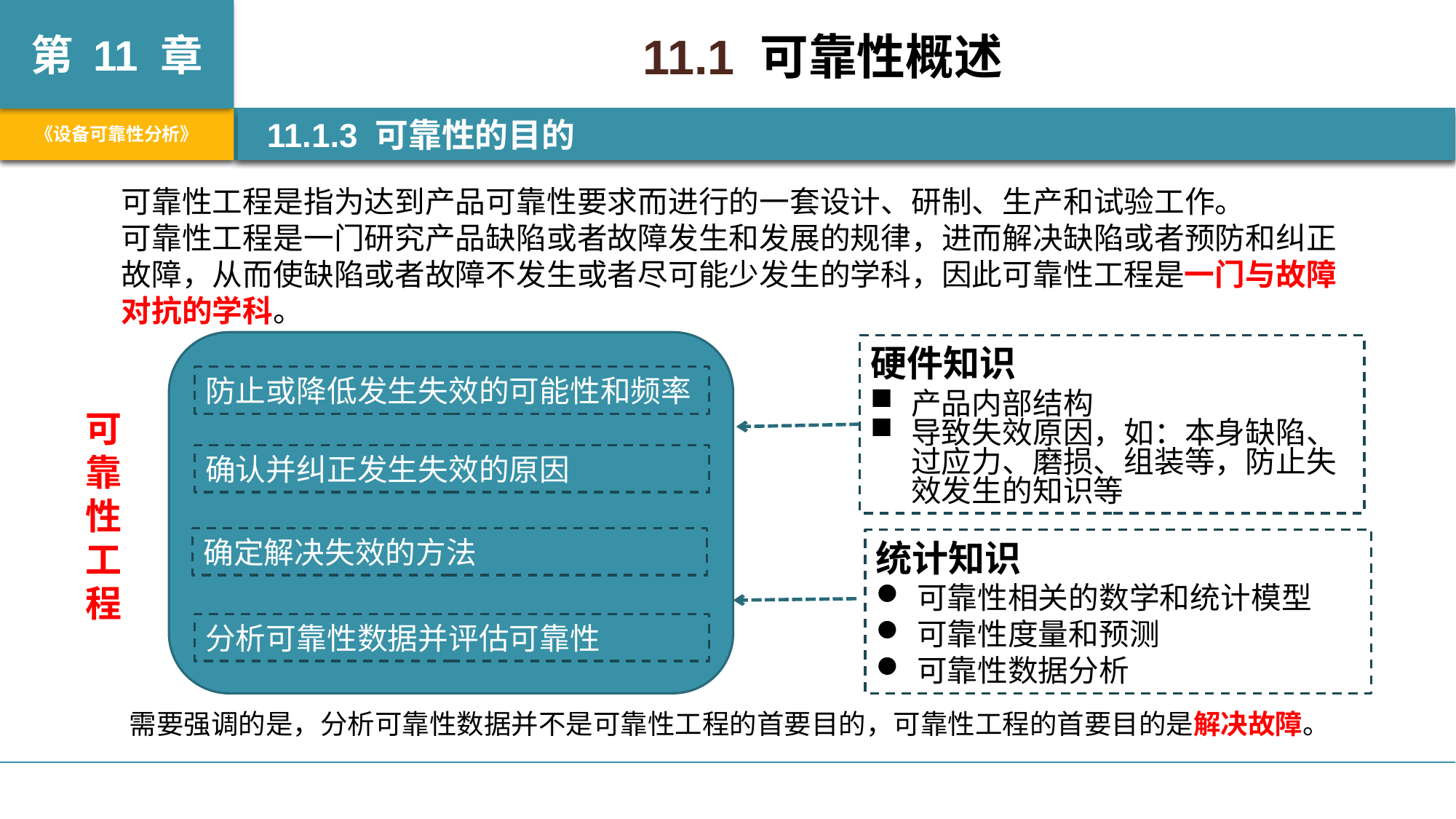

11.1 可靠性概述
  11.1.3 可靠性的目的
可靠性工程是指为达到产品可靠性要求而进行的一套设计、研制、生产和试验工作。
可靠性工程是一门研究产品缺陷或者故障发生和发展的规律，进而解决缺陷或者预防和纠正故障，从而使缺陷或者故障不发生或者尽可能少发生的学科，因此可靠性工程是一门与故障对抗的学科。

硬件知识
产品内部结构
导致失效原因，如：本身缺陷、过应力、磨损、组装等，防止失效发生的知识等
防止或降低发生失效的可能性和频率
可靠性工程
确认并纠正发生失效的原因
确定解决失效的方法
统计知识
可靠性相关的数学和统计模型
可靠性度量和预测
可靠性数据分析
分析可靠性数据并评估可靠性
需要强调的是，分析可靠性数据并不是可靠性工程的首要目的，可靠性工程的首要目的是解决故障。